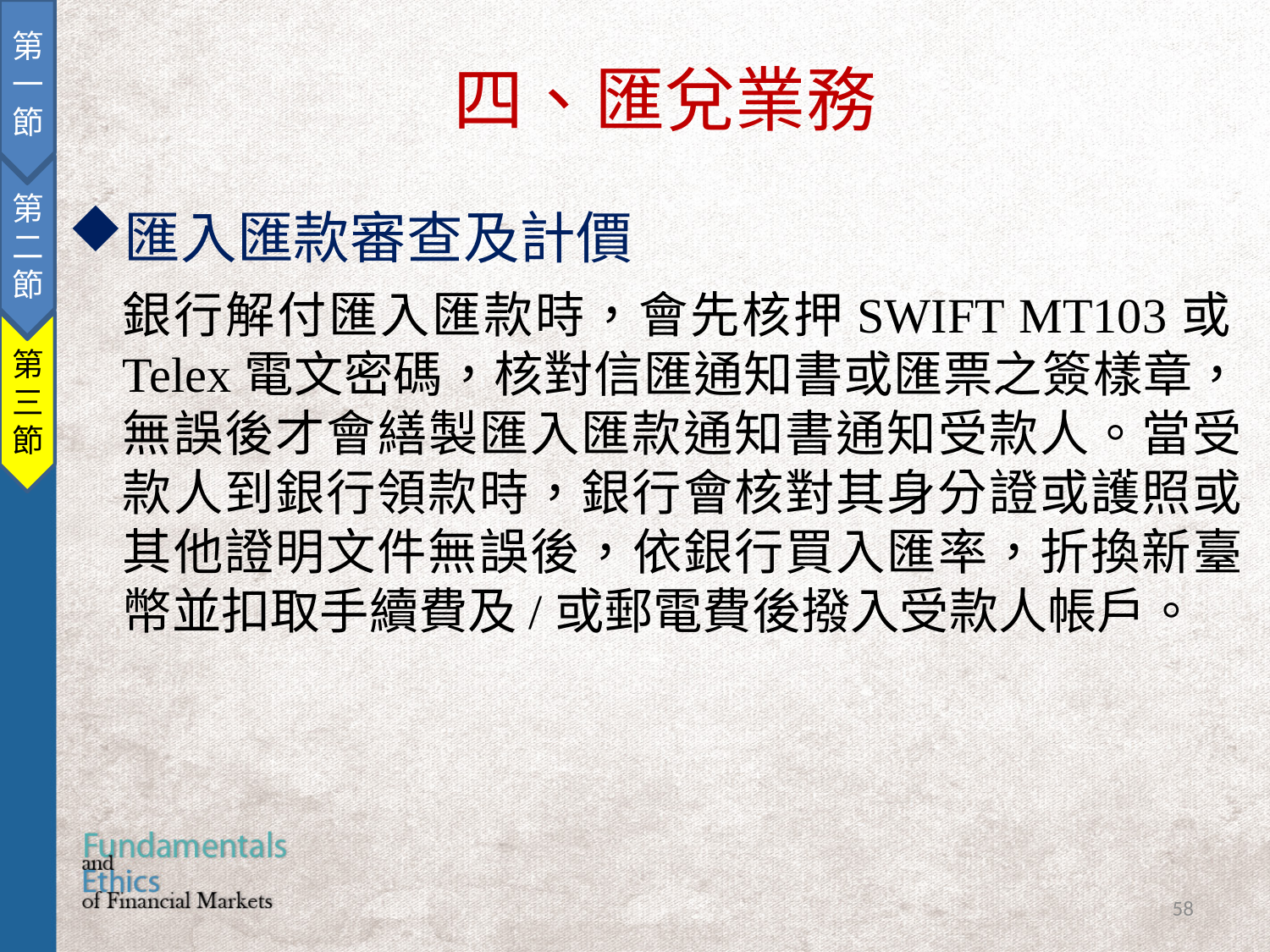

第一節
第二節
第三節
四、匯兌業務
匯入匯款審查及計價
銀行解付匯入匯款時，會先核押SWIFT MT103或Telex電文密碼，核對信匯通知書或匯票之簽樣章，無誤後才會繕製匯入匯款通知書通知受款人。當受款人到銀行領款時，銀行會核對其身分證或護照或其他證明文件無誤後，依銀行買入匯率，折換新臺幣並扣取手續費及/或郵電費後撥入受款人帳戶。
58